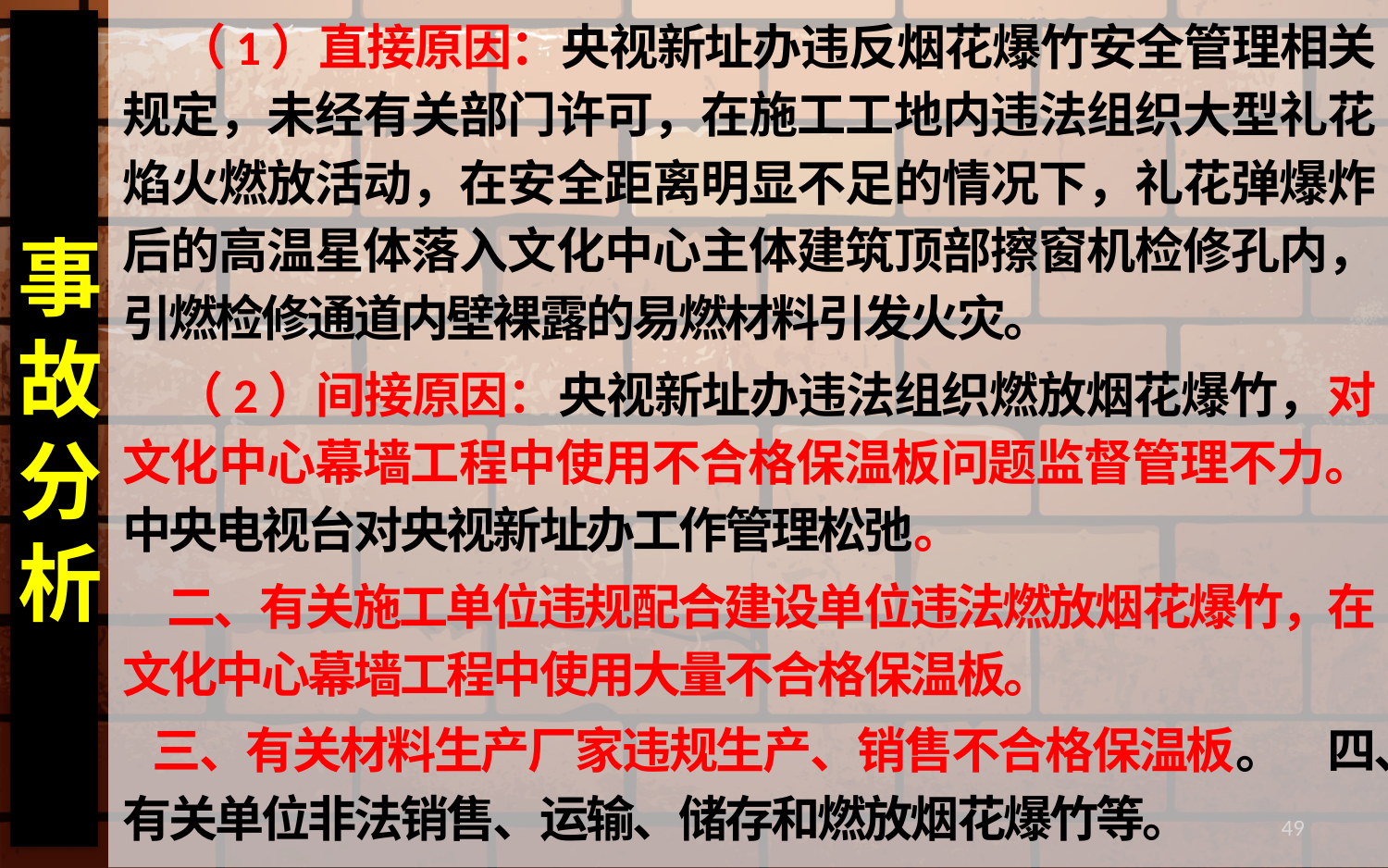

（1）直接原因：央视新址办违反烟花爆竹安全管理相关规定，未经有关部门许可，在施工工地内违法组织大型礼花焰火燃放活动，在安全距离明显不足的情况下，礼花弹爆炸后的高温星体落入文化中心主体建筑顶部擦窗机检修孔内，引燃检修通道内壁裸露的易燃材料引发火灾。
    （2）间接原因：央视新址办违法组织燃放烟花爆竹，对文化中心幕墙工程中使用不合格保温板问题监督管理不力。中央电视台对央视新址办工作管理松弛。
    二、有关施工单位违规配合建设单位违法燃放烟花爆竹，在文化中心幕墙工程中使用大量不合格保温板。
  三、有关材料生产厂家违规生产、销售不合格保温板。     四、有关单位非法销售、运输、储存和燃放烟花爆竹等。

# 事故分析
49